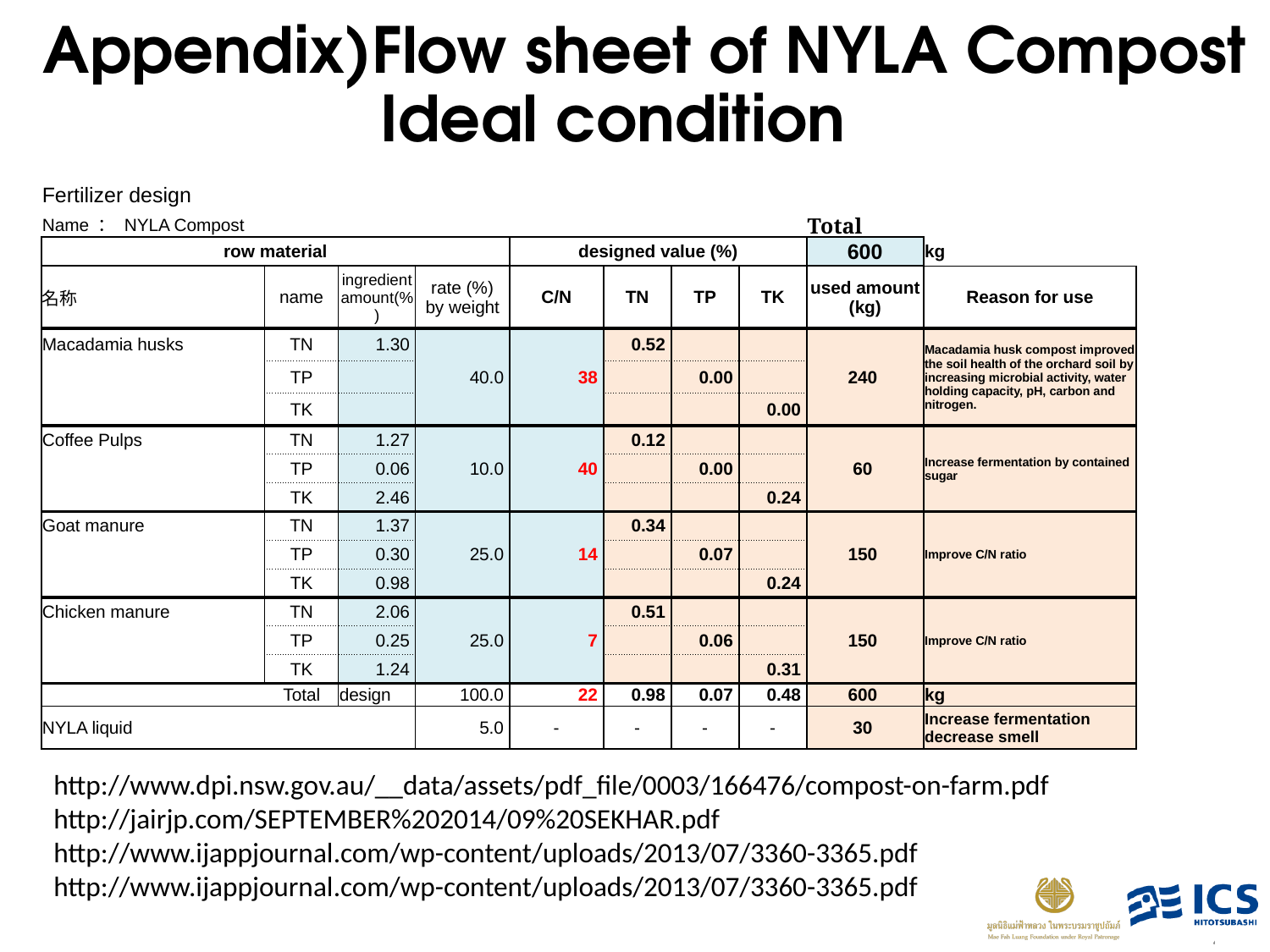

Appendix)Flow sheet of NYLA Compost
                   Ideal condition
| Fertilizer design |  |  |  |  |  |  |  |  |  |
| --- | --- | --- | --- | --- | --- | --- | --- | --- | --- |
| Name ： NYLA Compost |  |  |  |  |  |  |  | Total |  |
| row material |  |  |  | designed value (%) |  |  |  | 600 | kg |
| 名称 | name | ingredient amount(%) | rate (%) by weight | C/N | TN | TP | TK | used amount (kg) | Reason for use |
| Macadamia husks | TN | 1.30 | 40.0 |  | 0.52 |  |  |  | Macadamia husk compost improved the soil health of the orchard soil by increasing microbial activity, water holding capacity, pH, carbon and nitrogen. |
|  | TP |  |  | 38 |  | 0.00 |  | 240 |  |
|  | TK |  |  |  |  |  | 0.00 |  |  |
| Coffee Pulps | TN | 1.27 | 10.0 |  | 0.12 |  |  |  | Increase fermentation by contained sugar |
|  | TP | 0.06 |  | 40 |  | 0.00 |  | 60 |  |
|  | TK | 2.46 |  |  |  |  | 0.24 |  |  |
| Goat manure | TN | 1.37 | 25.0 |  | 0.34 |  |  |  | Improve C/N ratio |
|  | TP | 0.30 |  | 14 |  | 0.07 |  | 150 |  |
|  | TK | 0.98 |  |  |  |  | 0.24 |  |  |
| Chicken manure | TN | 2.06 | 25.0 |  | 0.51 |  |  |  | Improve C/N ratio |
|  | TP | 0.25 |  | 7 |  | 0.06 |  | 150 |  |
|  | TK | 1.24 |  |  |  |  | 0.31 |  |  |
|  | Total | design | 100.0 | 22 | 0.98 | 0.07 | 0.48 | 600 | kg |
| NYLA liquid |  |  | 5.0 | - | - | - | - | 30 | Increase fermentation decrease smell |
|  |  |  |  |  |  |  |  |  |  |

http://www.dpi.nsw.gov.au/__data/assets/pdf_file/0003/166476/compost-on-farm.pdf
http://jairjp.com/SEPTEMBER%202014/09%20SEKHAR.pdf
http://www.ijappjournal.com/wp-content/uploads/2013/07/3360-3365.pdf
http://www.ijappjournal.com/wp-content/uploads/2013/07/3360-3365.pdf